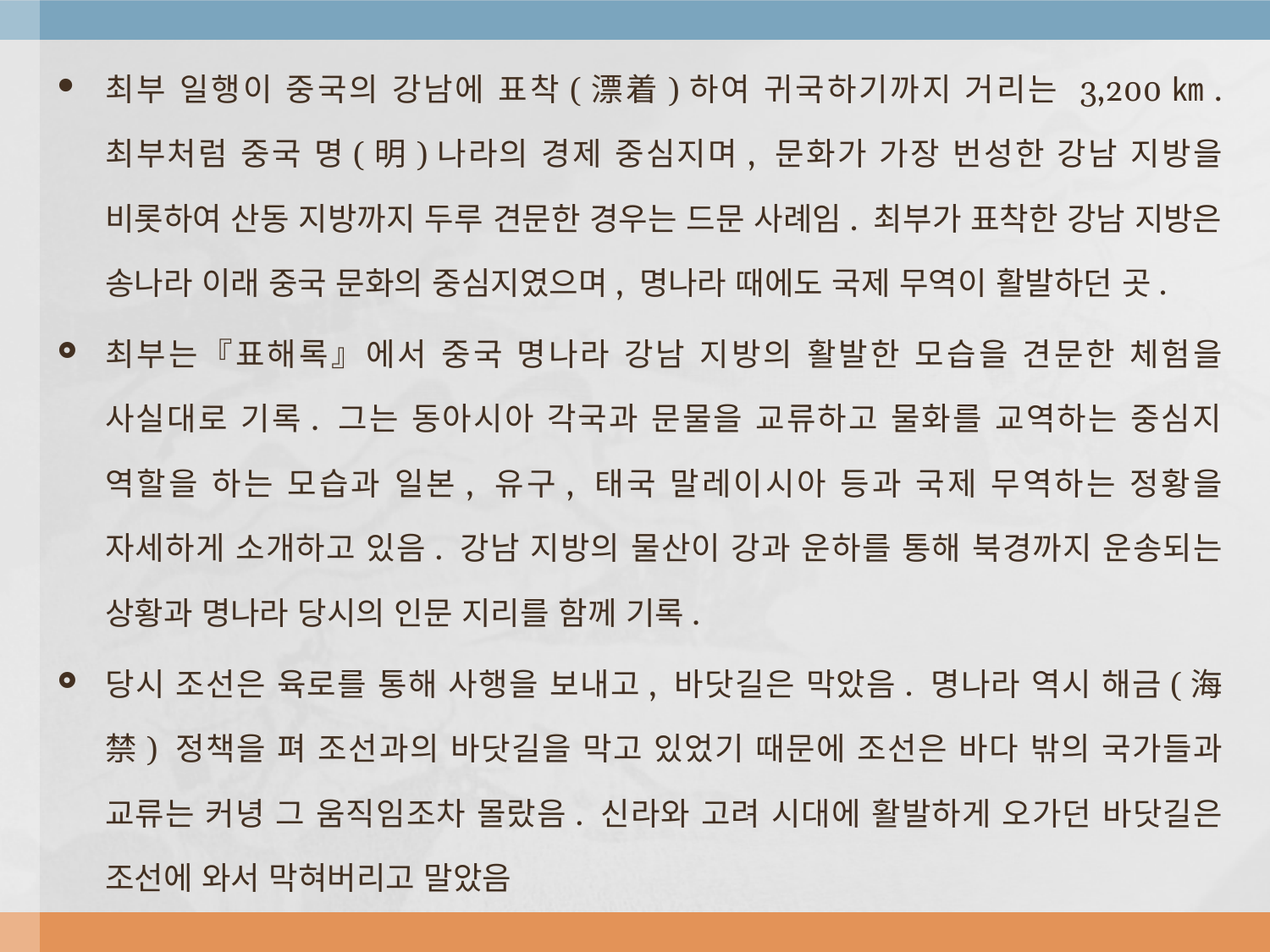

최부 일행이 중국의 강남에 표착(漂着)하여 귀국하기까지 거리는 3,200㎞. 최부처럼 중국 명(明)나라의 경제 중심지며, 문화가 가장 번성한 강남 지방을 비롯하여 산동 지방까지 두루 견문한 경우는 드문 사례임. 최부가 표착한 강남 지방은 송나라 이래 중국 문화의 중심지였으며, 명나라 때에도 국제 무역이 활발하던 곳.
최부는『표해록』에서 중국 명나라 강남 지방의 활발한 모습을 견문한 체험을 사실대로 기록. 그는 동아시아 각국과 문물을 교류하고 물화를 교역하는 중심지 역할을 하는 모습과 일본, 유구, 태국 말레이시아 등과 국제 무역하는 정황을 자세하게 소개하고 있음. 강남 지방의 물산이 강과 운하를 통해 북경까지 운송되는 상황과 명나라 당시의 인문 지리를 함께 기록.
당시 조선은 육로를 통해 사행을 보내고, 바닷길은 막았음. 명나라 역시 해금(海禁) 정책을 펴 조선과의 바닷길을 막고 있었기 때문에 조선은 바다 밖의 국가들과 교류는 커녕 그 움직임조차 몰랐음. 신라와 고려 시대에 활발하게 오가던 바닷길은 조선에 와서 막혀버리고 말았음